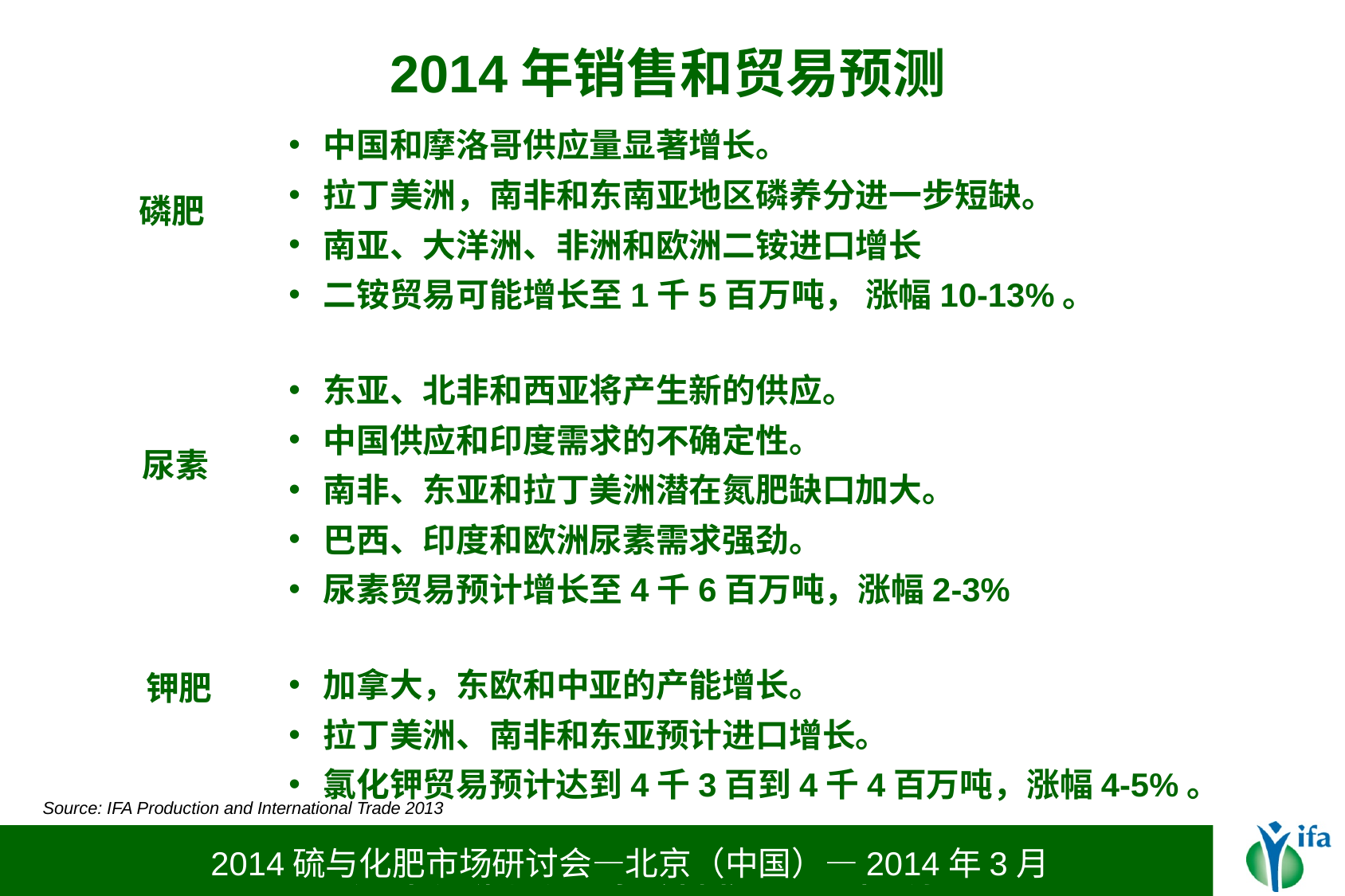

2014年销售和贸易预测
中国和摩洛哥供应量显著增长。
拉丁美洲，南非和东南亚地区磷养分进一步短缺。
南亚、大洋洲、非洲和欧洲二铵进口增长
二铵贸易可能增长至1千5百万吨， 涨幅10-13%。

东亚、北非和西亚将产生新的供应。
中国供应和印度需求的不确定性。
南非、东亚和拉丁美洲潜在氮肥缺口加大。
巴西、印度和欧洲尿素需求强劲。
尿素贸易预计增长至4千6百万吨，涨幅2-3%

加拿大，东欧和中亚的产能增长。
拉丁美洲、南非和东亚预计进口增长。
氯化钾贸易预计达到4千3百到4千4百万吨，涨幅4-5%。

磷肥
尿素
     钾肥
Source: IFA Production and International Trade 2013